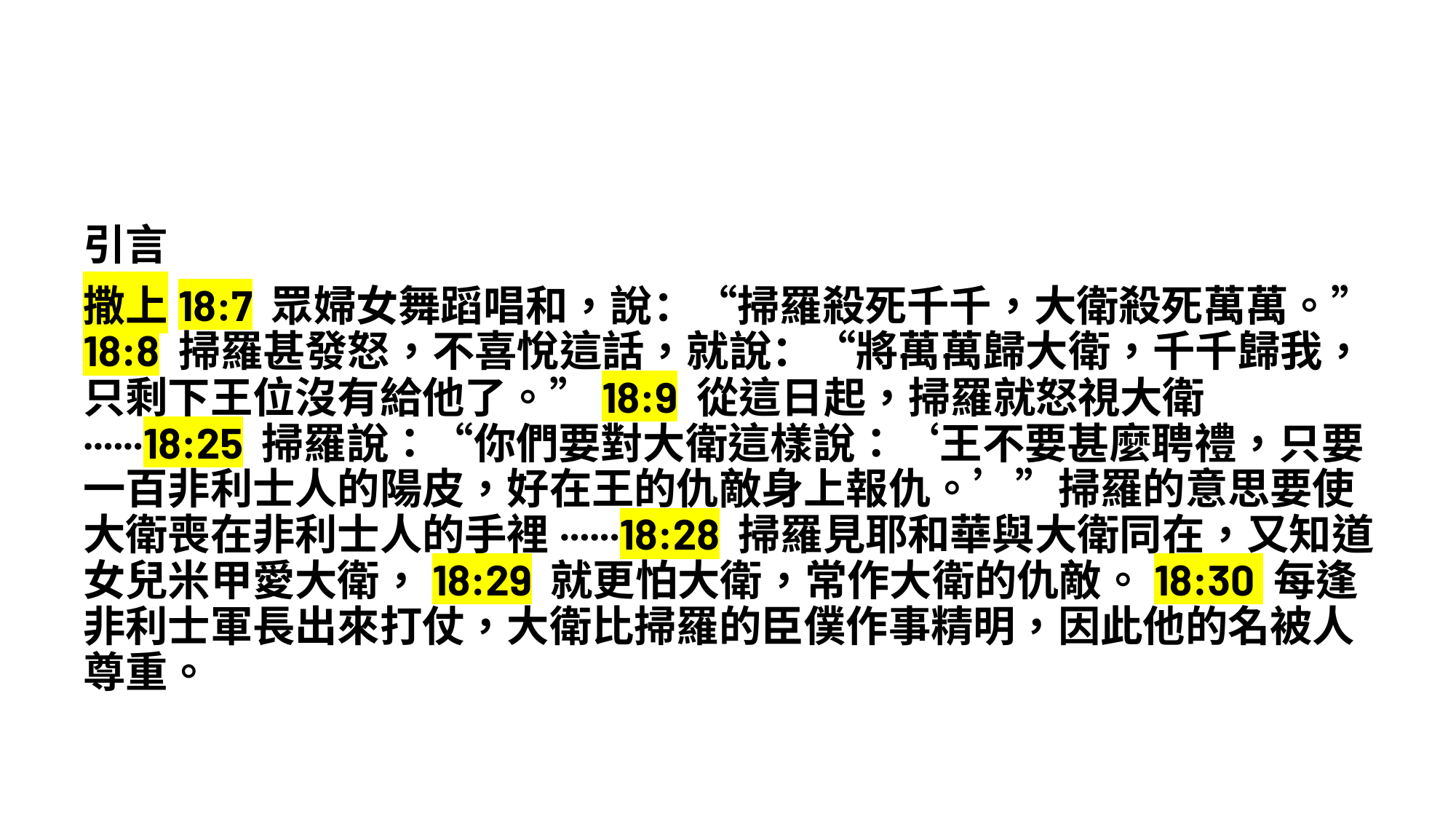

引言
撒上18:7 眾婦女舞蹈唱和，說：“掃羅殺死千千，大衛殺死萬萬。”18:8 掃羅甚發怒，不喜悅這話，就說：“將萬萬歸大衛，千千歸我，只剩下王位沒有給他了。”18:9 從這日起，掃羅就怒視大衛······18:25 掃羅說：“你們要對大衛這樣說：‘王不要甚麼聘禮，只要一百非利士人的陽皮，好在王的仇敵身上報仇。’”掃羅的意思要使大衛喪在非利士人的手裡······18:28 掃羅見耶和華與大衛同在，又知道女兒米甲愛大衛，18:29 就更怕大衛，常作大衛的仇敵。18:30 每逢非利士軍長出來打仗，大衛比掃羅的臣僕作事精明，因此他的名被人尊重。